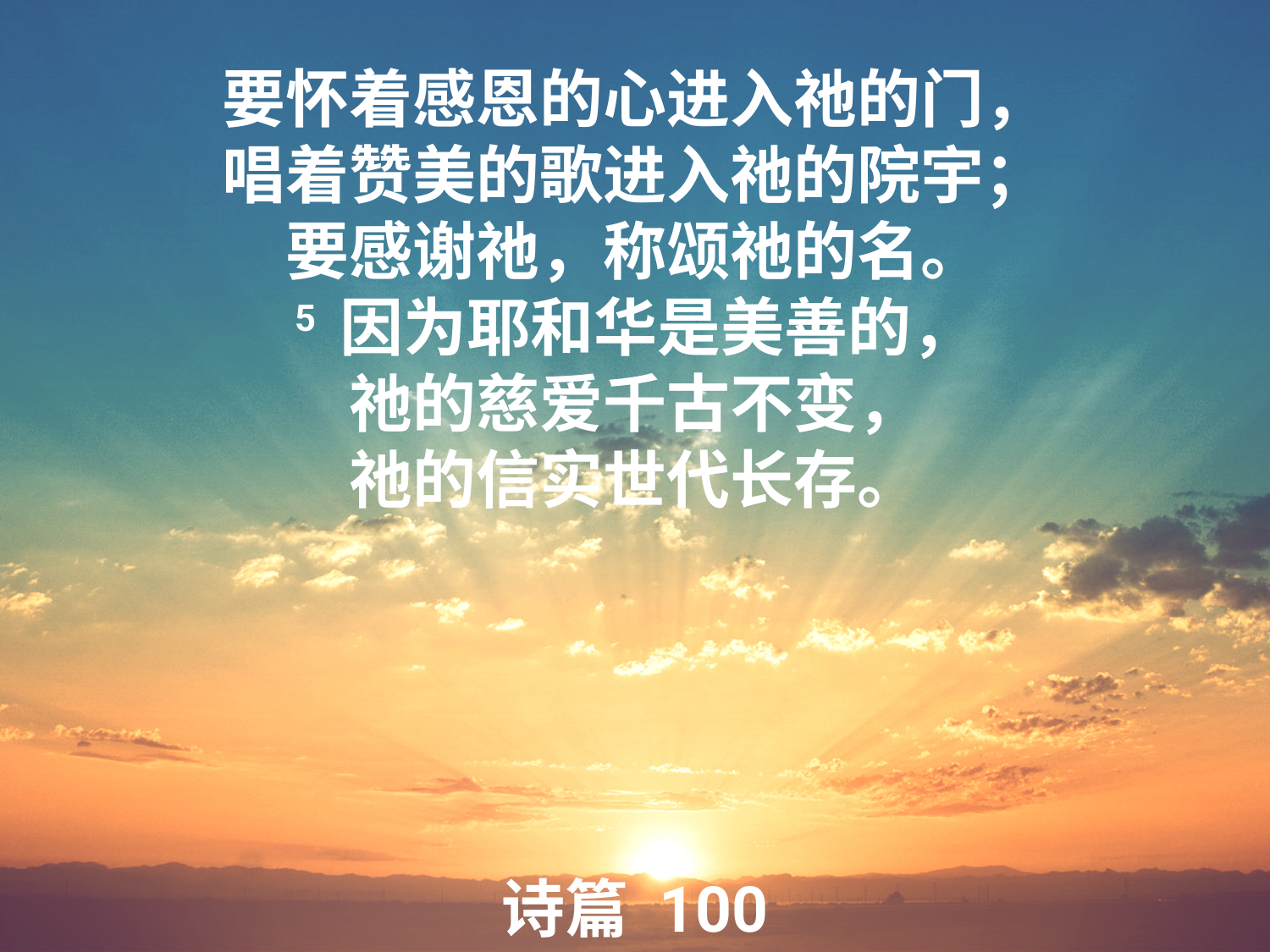

要怀着感恩的心进入祂的门，
唱着赞美的歌进入祂的院宇；
要感谢祂，称颂祂的名。
5 因为耶和华是美善的，
祂的慈爱千古不变，
祂的信实世代长存。
诗篇 100